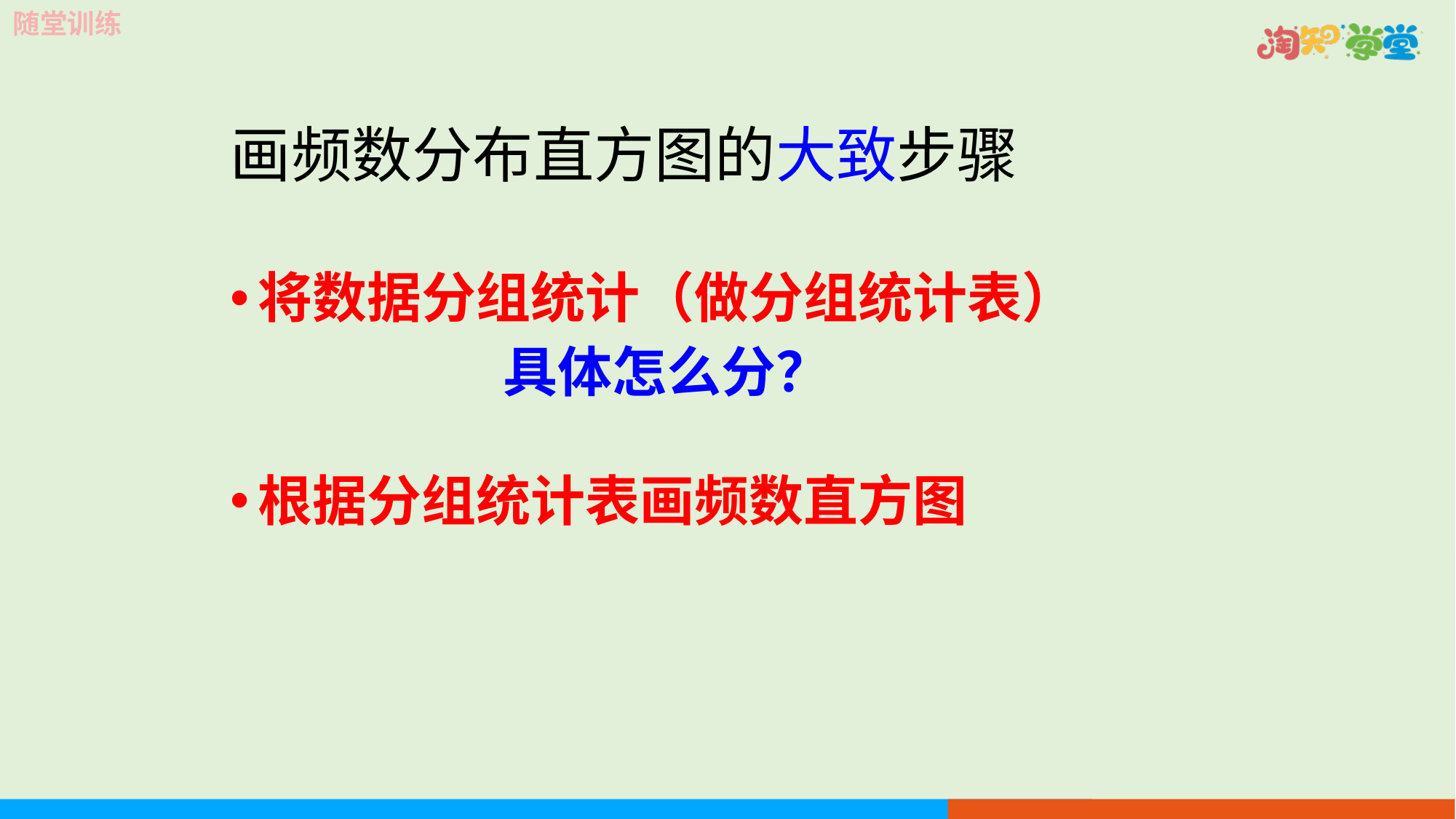

随堂训练
画频数分布直方图的大致步骤
将数据分组统计（做分组统计表）
                     具体怎么分？

根据分组统计表画频数直方图